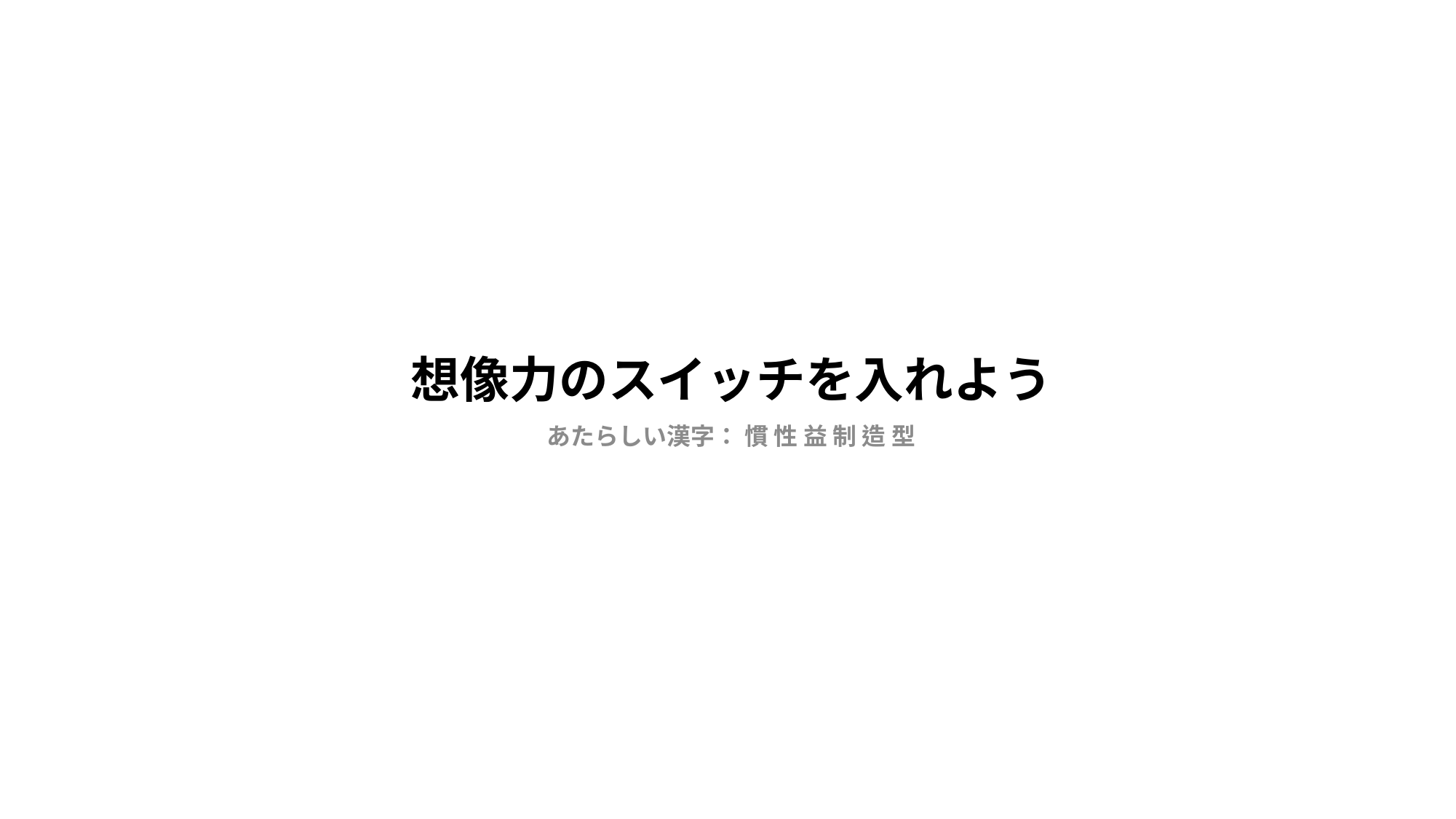

# 想像力のスイッチを入れよう
あたらしい漢字： 慣 性 益 制 造 型